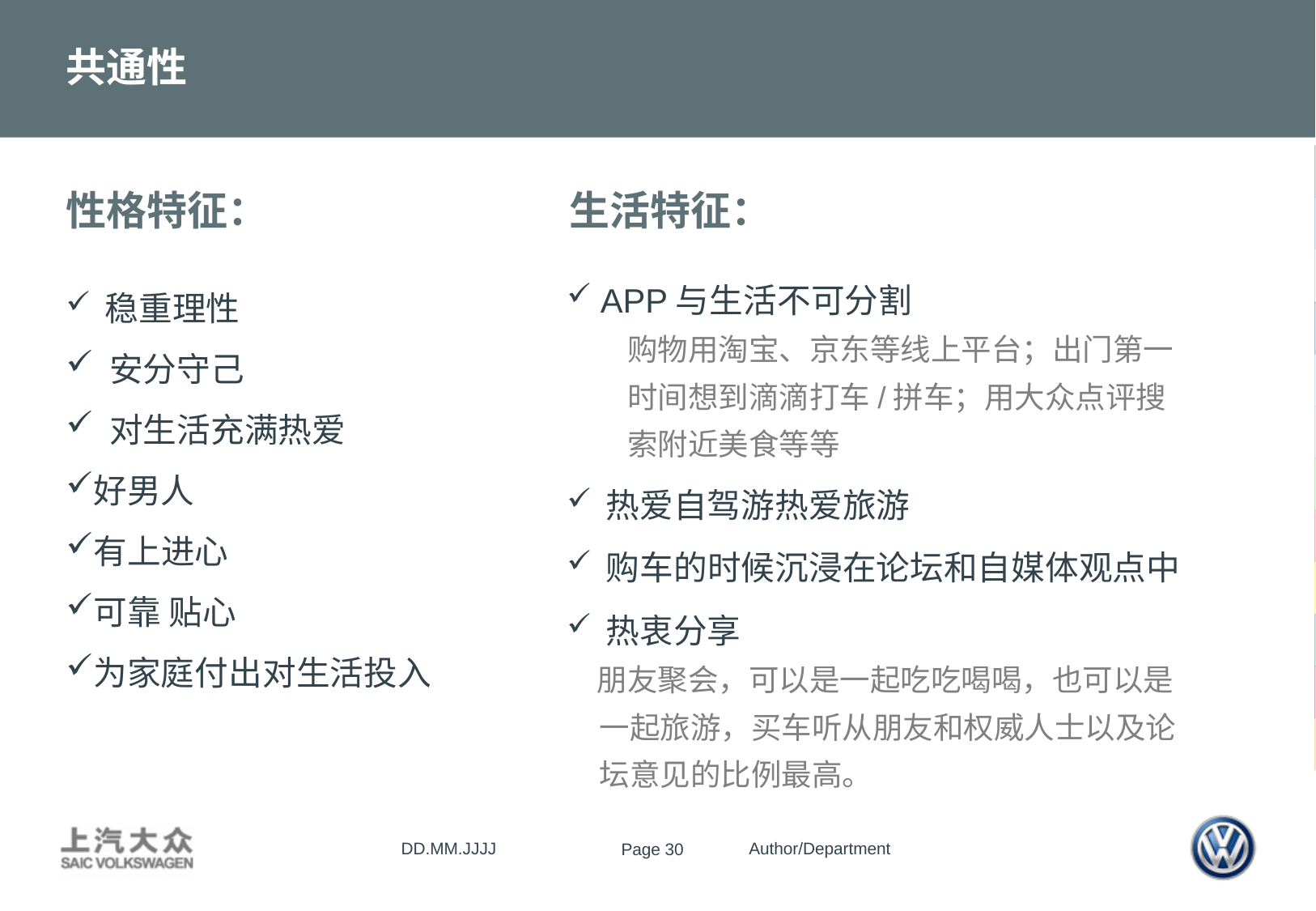

共通性
性格特征：
生活特征：
 稳重理性
 安分守己
 对生活充满热爱
好男人
有上进心
可靠 贴心
为家庭付出对生活投入
 APP与生活不可分割
购物用淘宝、京东等线上平台；出门第一时间想到滴滴打车/拼车；用大众点评搜索附近美食等等
 热爱自驾游热爱旅游
 购车的时候沉浸在论坛和自媒体观点中
 热衷分享
朋友聚会，可以是一起吃吃喝喝，也可以是一起旅游，买车听从朋友和权威人士以及论坛意见的比例最高。

DD.MM.JJJJ
Page 30
Author/Department